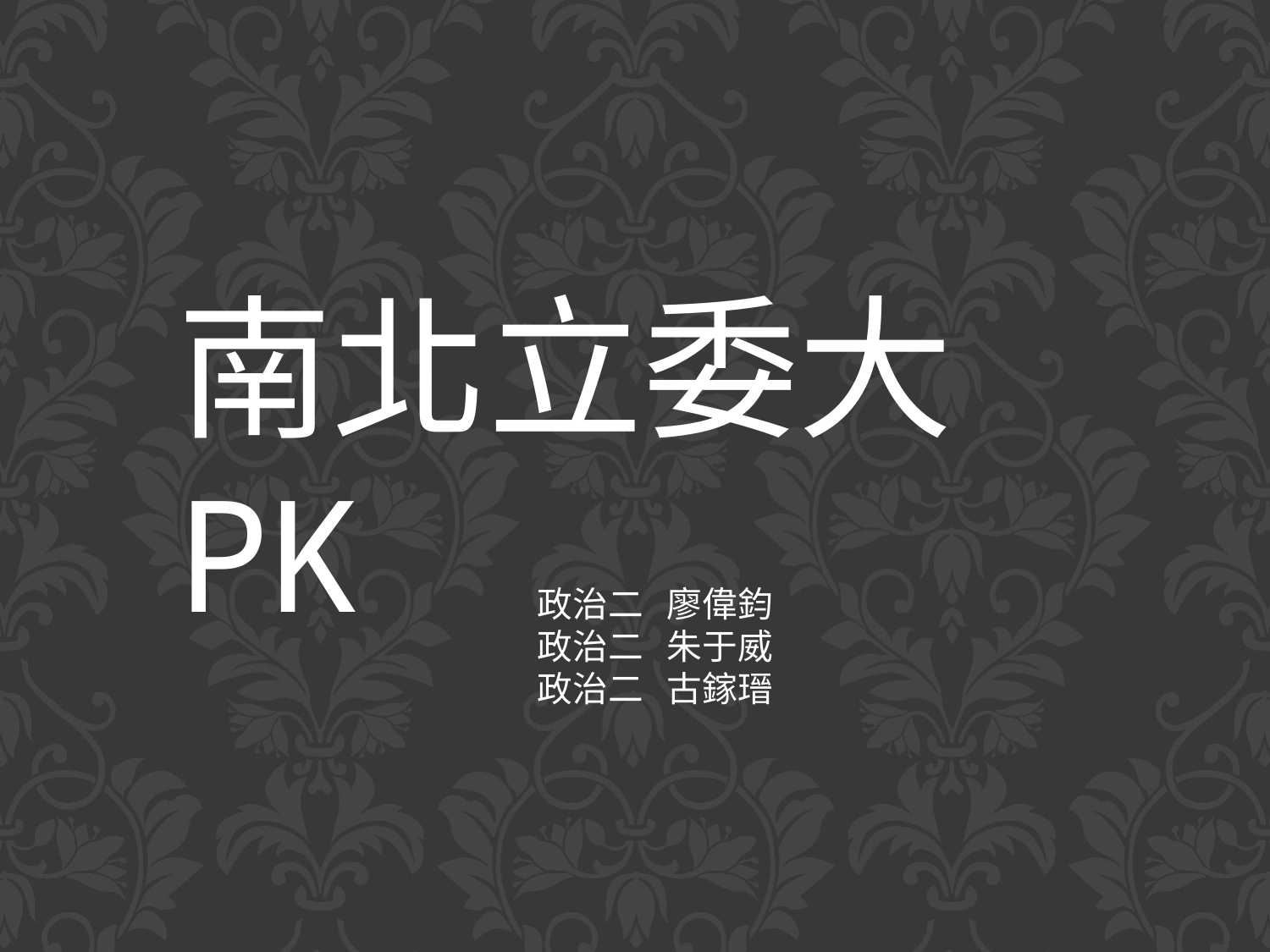

南北立委大PK
政治二   廖偉鈞
政治二   朱于威
政治二   古鎵瑨